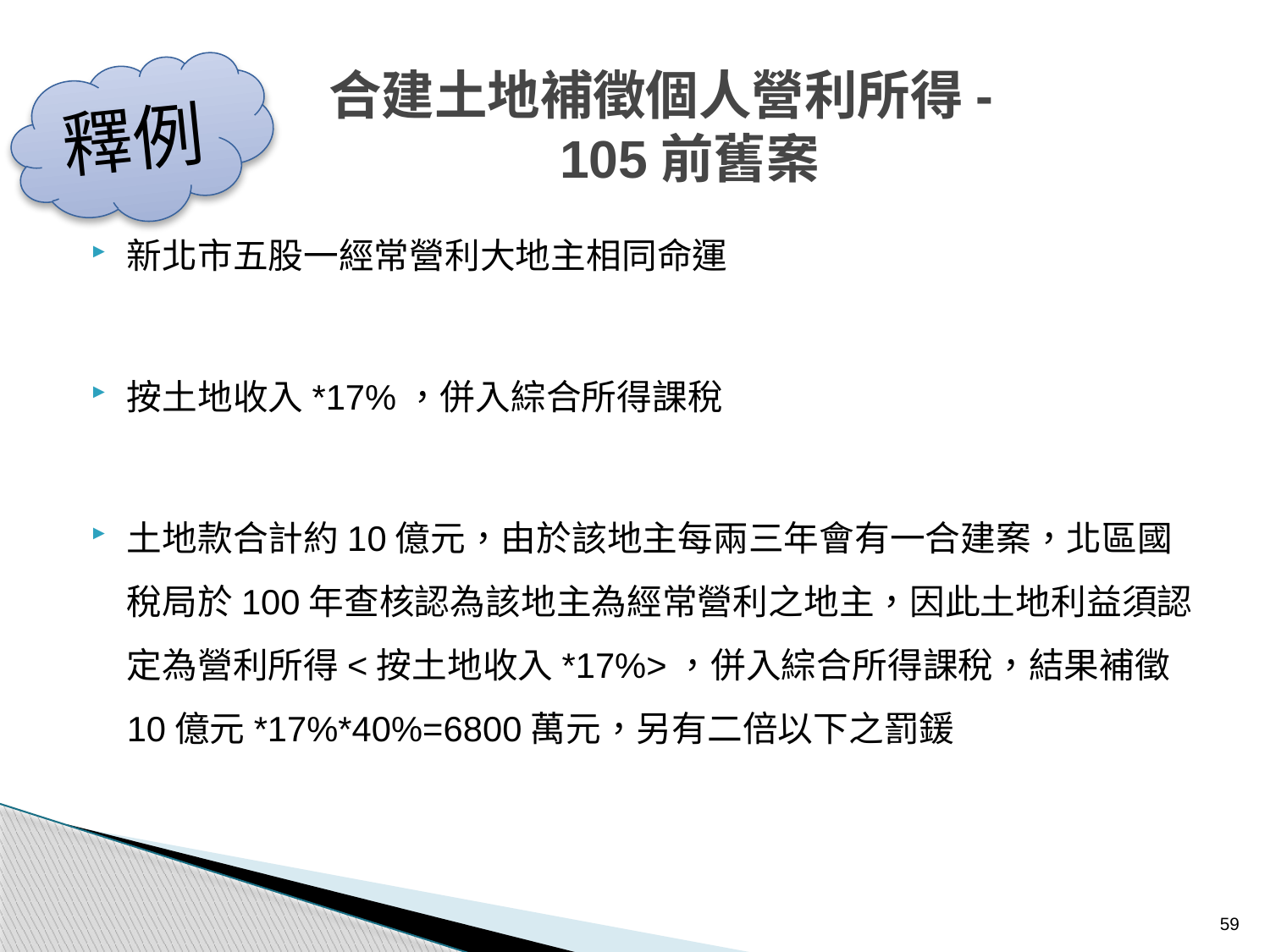

# 合建土地補徵個人營利所得- 105前舊案
釋例
新北市五股一經常營利大地主相同命運

按土地收入*17%，併入綜合所得課稅

土地款合計約10億元，由於該地主每兩三年會有一合建案，北區國稅局於100年查核認為該地主為經常營利之地主，因此土地利益須認定為營利所得<按土地收入*17%>，併入綜合所得課稅，結果補徵10億元*17%*40%=6800萬元，另有二倍以下之罰鍰
59